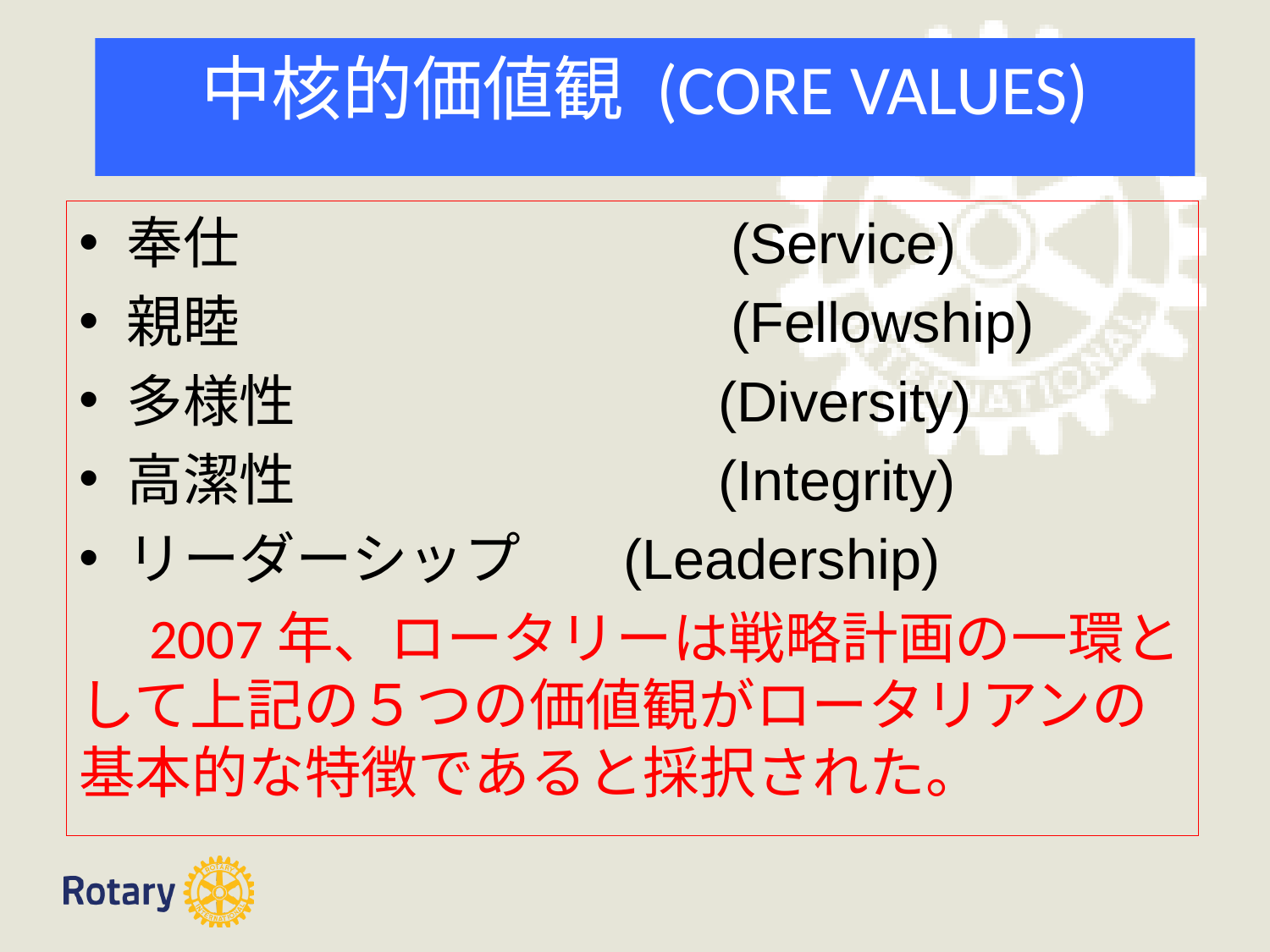

中核的価値観 (CORE VALUES)
奉仕　　　　　　　　  (Service)
親睦 　　　　　　　　 (Fellowship)
多様性　　　　　　　 (Diversity)
高潔性　　　　　　　 (Integrity)
リーダーシップ       (Leadership)
　2007年、ロータリーは戦略計画の一環として上記の５つの価値観がロータリアンの基本的な特徴であると採択された。